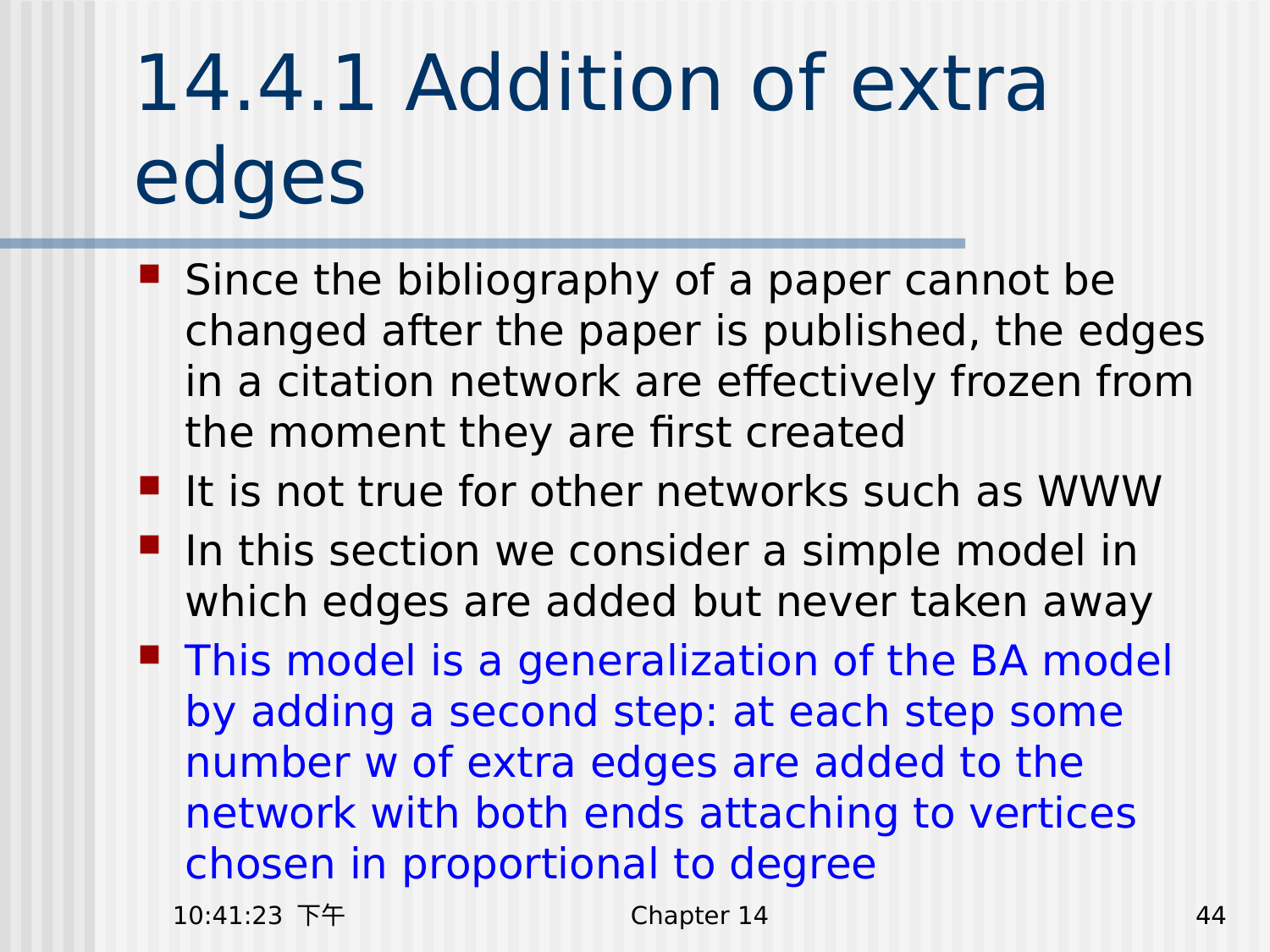

# 14.4.1 Addition of extra edges
Since the bibliography of a paper cannot be changed after the paper is published, the edges in a citation network are effectively frozen from the moment they are first created
It is not true for other networks such as WWW
In this section we consider a simple model in which edges are added but never taken away
This model is a generalization of the BA model by adding a second step: at each step some number w of extra edges are added to the network with both ends attaching to vertices chosen in proportional to degree
10:41:23 下午
Chapter 14
44